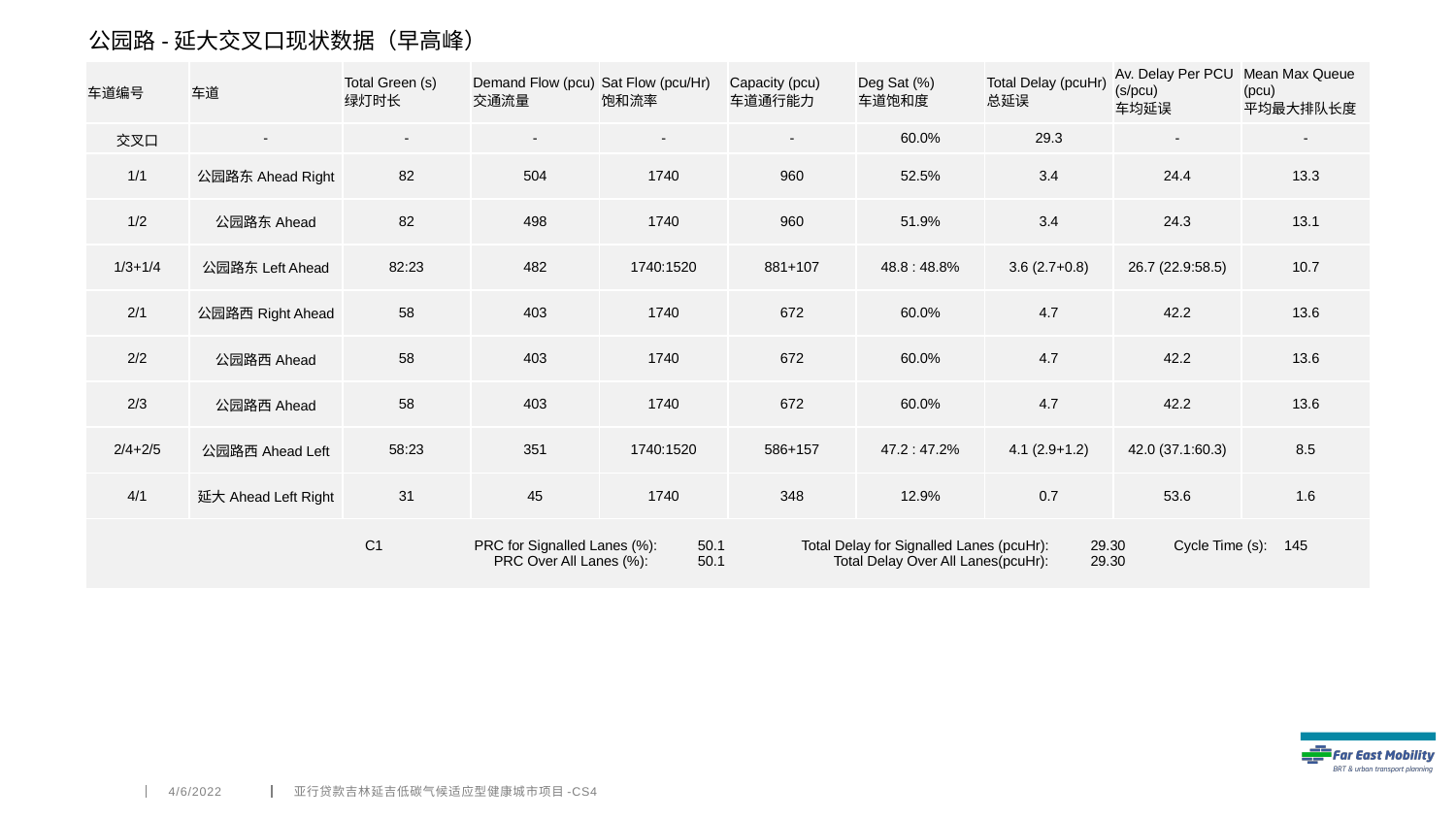

公园路-延大交叉口现状数据（早高峰）
| 车道编号 | 车道 | Total Green (s) 绿灯时长 | Demand Flow (pcu) 交通流量 | Sat Flow (pcu/Hr) 饱和流率 | Capacity (pcu) 车道通行能力 | Deg Sat (%) 车道饱和度 | Total Delay (pcuHr) 总延误 | Av. Delay Per PCU (s/pcu) 车均延误 | Mean Max Queue (pcu) 平均最大排队长度 |
| --- | --- | --- | --- | --- | --- | --- | --- | --- | --- |
| 交叉口 | - | - | - | - | - | 60.0% | 29.3 | - | - |
| 1/1 | 公园路东Ahead Right | 82 | 504 | 1740 | 960 | 52.5% | 3.4 | 24.4 | 13.3 |
| 1/2 | 公园路东Ahead | 82 | 498 | 1740 | 960 | 51.9% | 3.4 | 24.3 | 13.1 |
| 1/3+1/4 | 公园路东Left Ahead | 82:23 | 482 | 1740:1520 | 881+107 | 48.8 : 48.8% | 3.6 (2.7+0.8) | 26.7 (22.9:58.5) | 10.7 |
| 2/1 | 公园路西Right Ahead | 58 | 403 | 1740 | 672 | 60.0% | 4.7 | 42.2 | 13.6 |
| 2/2 | 公园路西Ahead | 58 | 403 | 1740 | 672 | 60.0% | 4.7 | 42.2 | 13.6 |
| 2/3 | 公园路西Ahead | 58 | 403 | 1740 | 672 | 60.0% | 4.7 | 42.2 | 13.6 |
| 2/4+2/5 | 公园路西Ahead Left | 58:23 | 351 | 1740:1520 | 586+157 | 47.2 : 47.2% | 4.1 (2.9+1.2) | 42.0 (37.1:60.3) | 8.5 |
| 4/1 | 延大Ahead Left Right | 31 | 45 | 1740 | 348 | 12.9% | 0.7 | 53.6 | 1.6 |
| C1 PRC for Signalled Lanes (%): 50.1 Total Delay for Signalled Lanes (pcuHr): 29.30 Cycle Time (s): 145 PRC Over All Lanes (%): 50.1 Total Delay Over All Lanes(pcuHr): 29.30 |  |  |  |  |  |  |  |  |  |
4/6/2022
亚行贷款吉林延吉低碳气候适应型健康城市项目-CS4